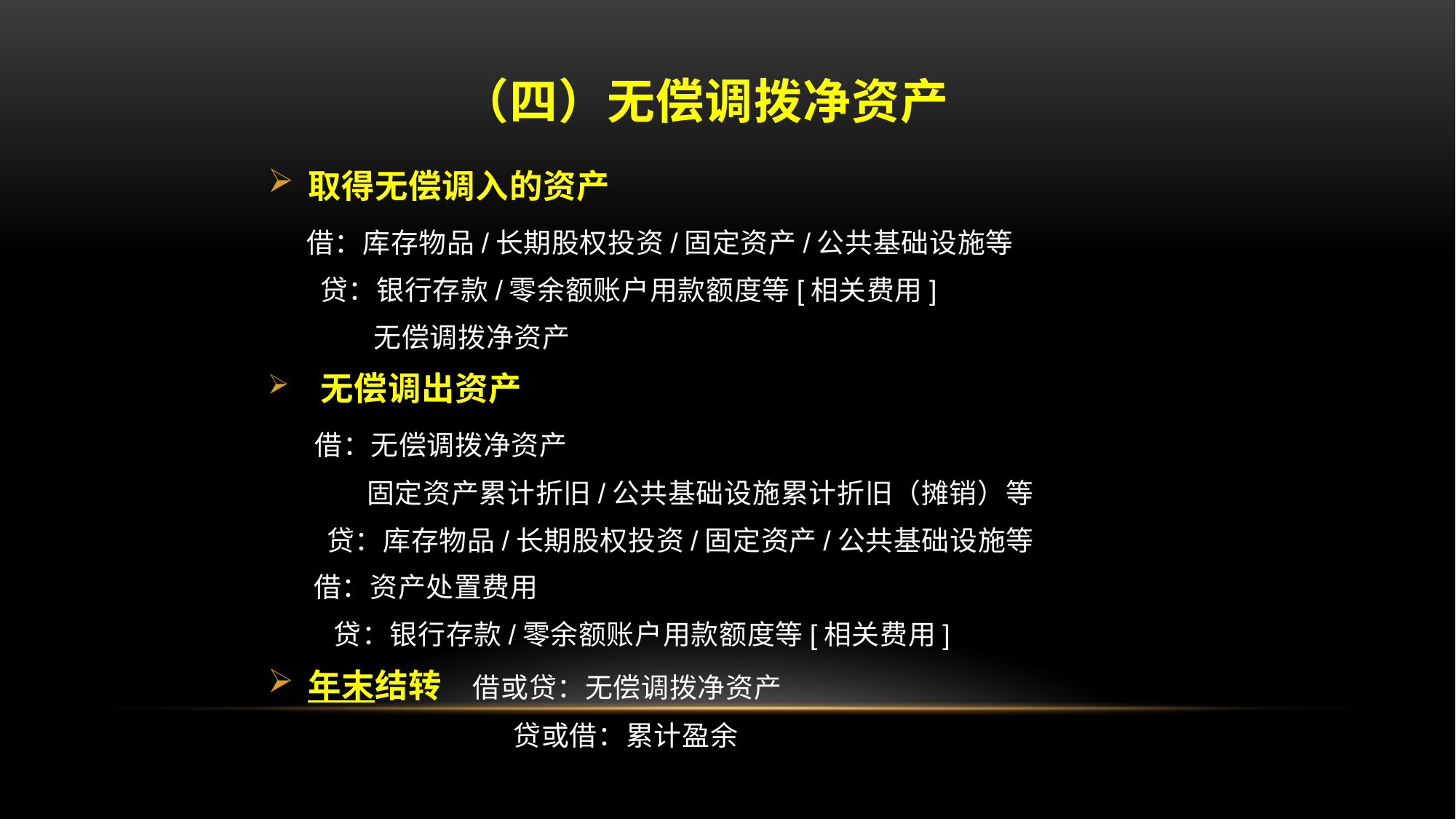

# （四）无偿调拨净资产
取得无偿调入的资产
    借：库存物品/长期股权投资/固定资产/公共基础设施等
       贷：银行存款/零余额账户用款额度等[相关费用]
               无偿调拨净资产
 无偿调出资产
     借：无偿调拨净资产
              固定资产累计折旧/公共基础设施累计折旧（摊销）等
        贷：库存物品/长期股权投资/固定资产/公共基础设施等
      借：资产处置费用
         贷：银行存款/零余额账户用款额度等[相关费用]
年末结转    借或贷：无偿调拨净资产
                                    贷或借：累计盈余

89